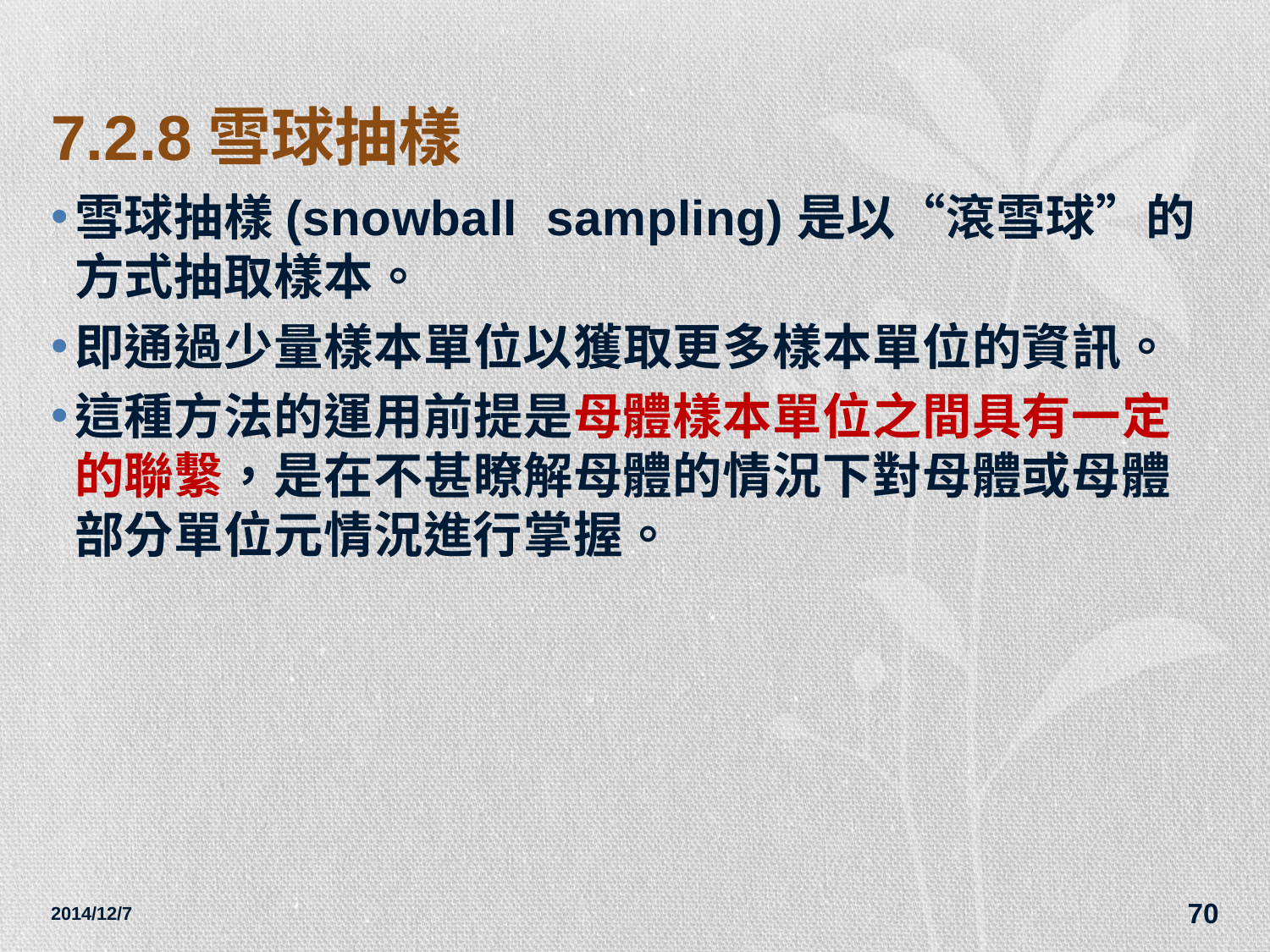

# 7.2.8雪球抽樣
雪球抽樣(snowball  sampling)是以“滾雪球”的方式抽取樣本。
即通過少量樣本單位以獲取更多樣本單位的資訊。
這種方法的運用前提是母體樣本單位之間具有一定的聯繫，是在不甚瞭解母體的情況下對母體或母體部分單位元情況進行掌握。

2014/12/7
70